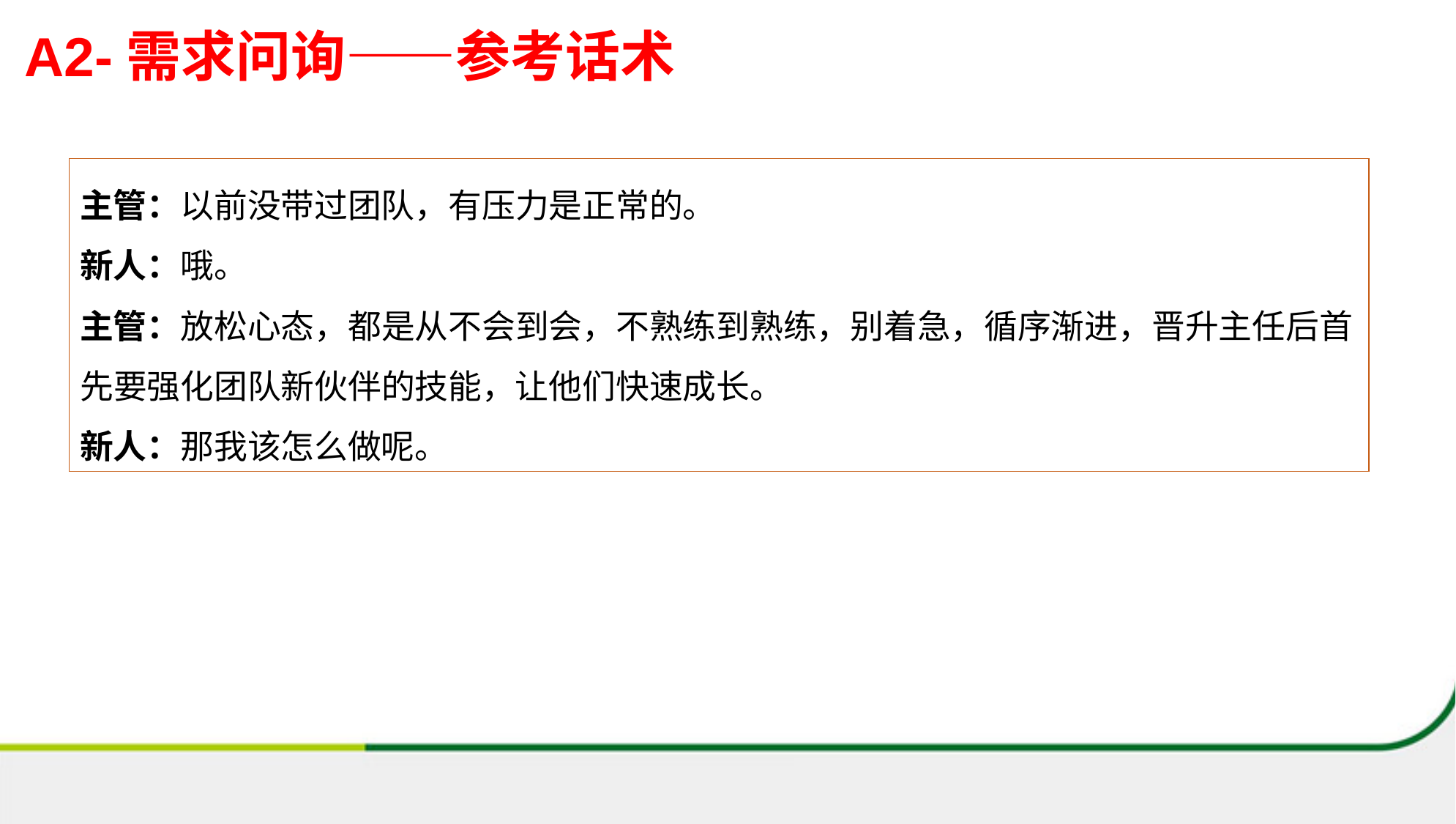

# A2-需求问询——参考话术
主管：以前没带过团队，有压力是正常的。
新人：哦。
主管：放松心态，都是从不会到会，不熟练到熟练，别着急，循序渐进，晋升主任后首先要强化团队新伙伴的技能，让他们快速成长。
新人：那我该怎么做呢。